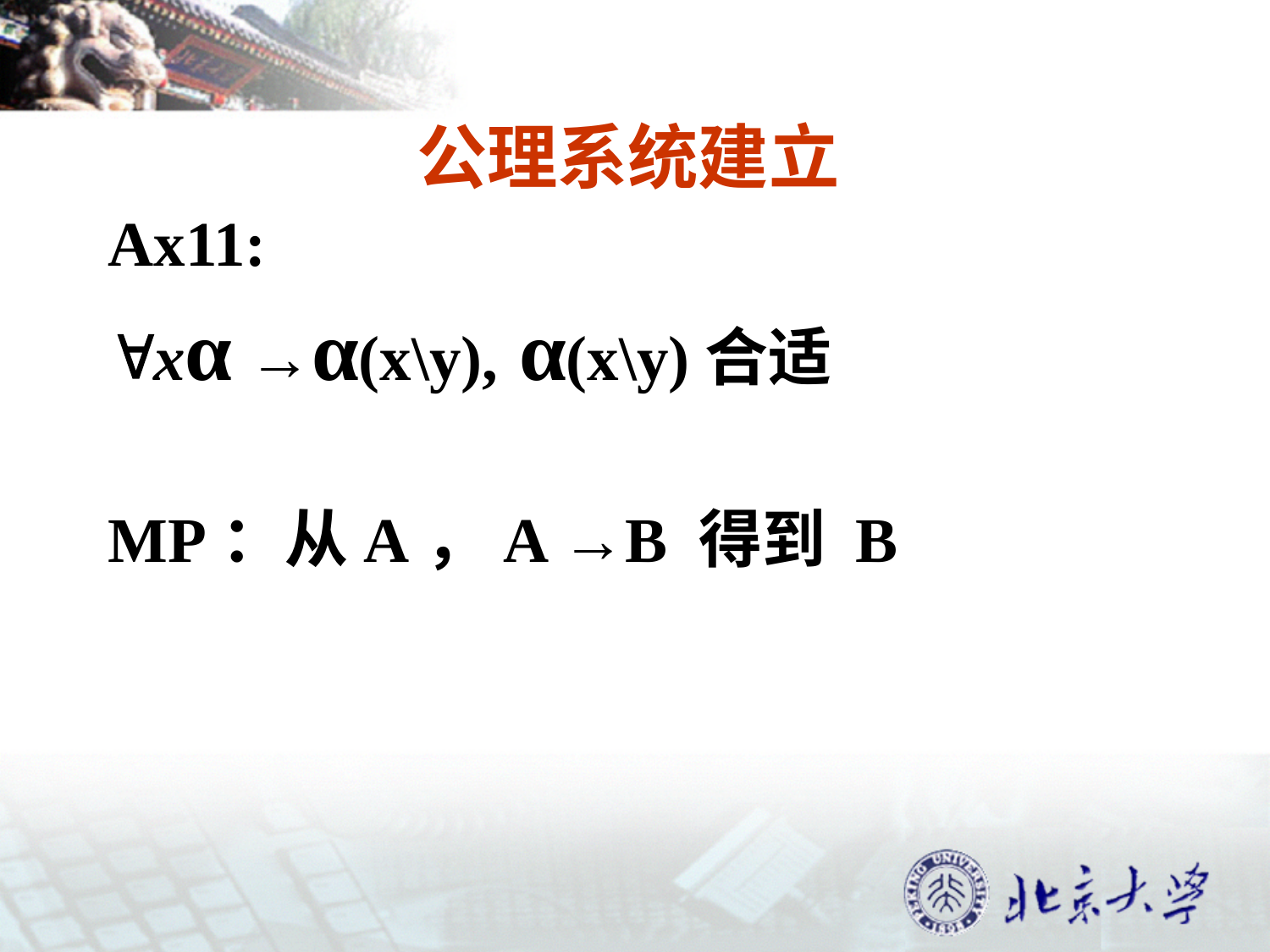

# 公理系统建立
Ax11:
∀xα →α(x\y), α(x\y)合适

MP：从A，A →B 得到 B